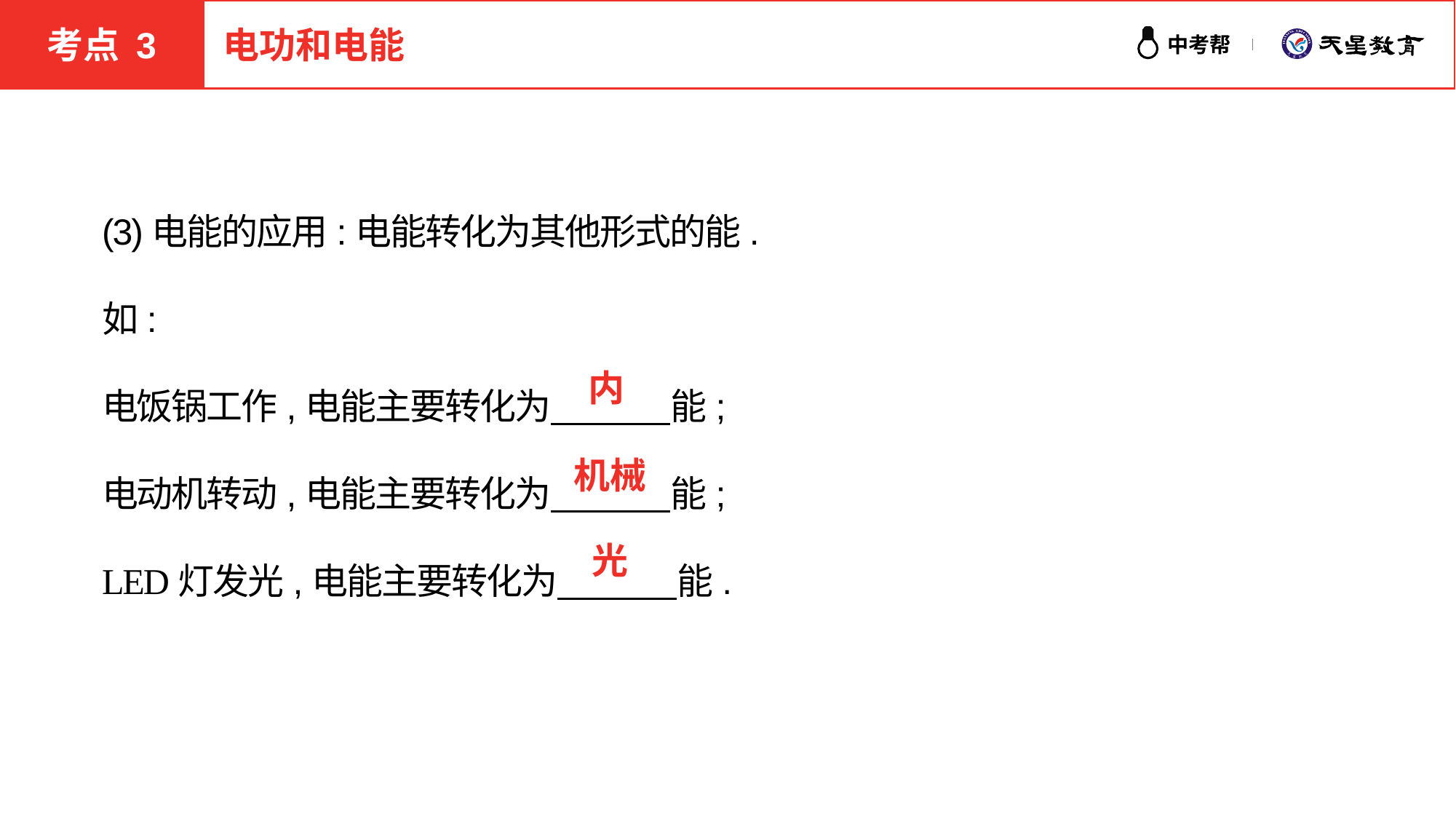

考点 3
电功和电能
(3)电能的应用:电能转化为其他形式的能.
如:
电饭锅工作,电能主要转化为　　　  能;
电动机转动,电能主要转化为　　　  能;
LED灯发光,电能主要转化为　　　  能.
内
机械
光